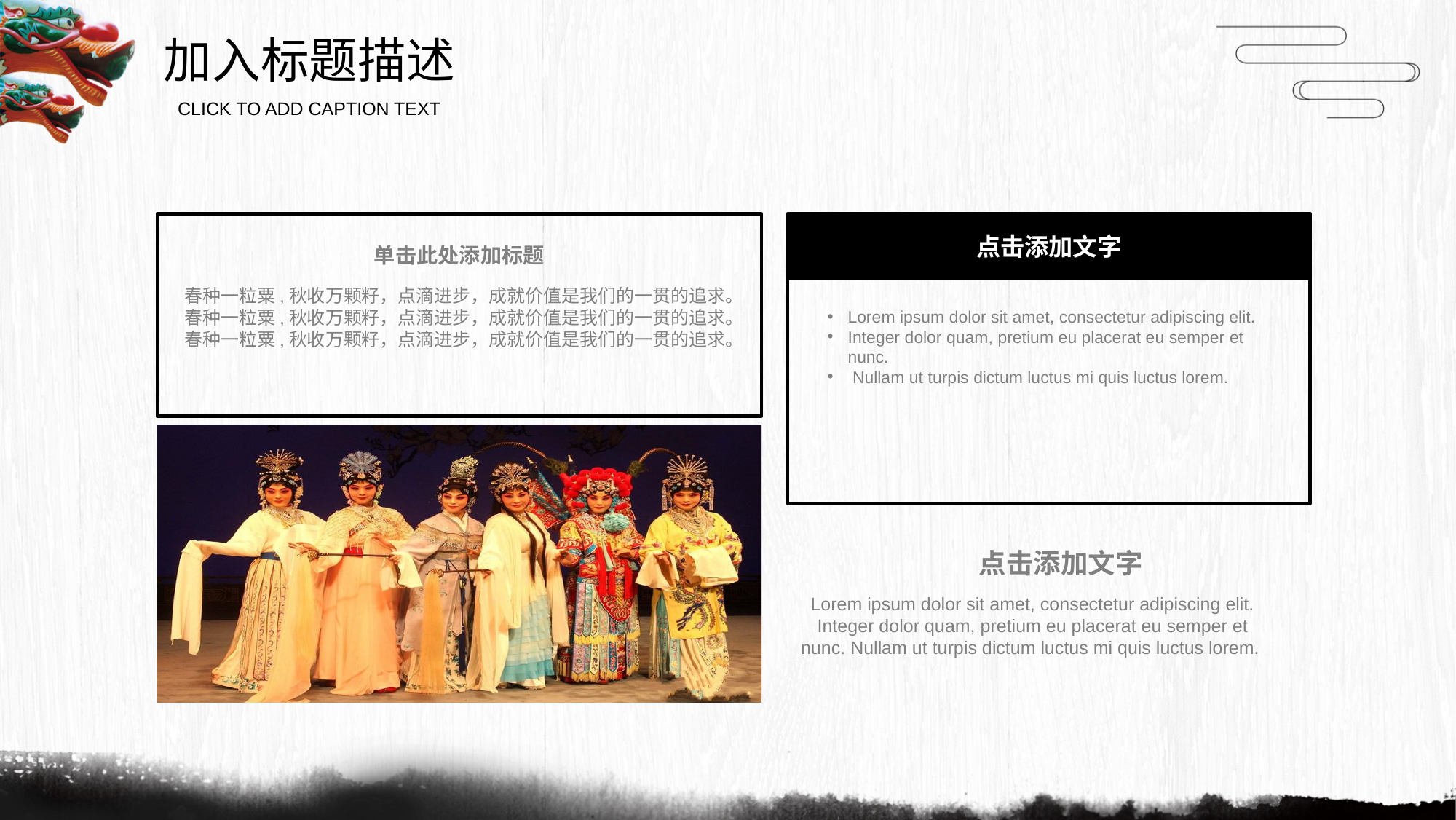

加入标题描述
CLICK TO ADD CAPTION TEXT

点击添加文字
Lorem ipsum dolor sit amet, consectetur adipiscing elit.
Integer dolor quam, pretium eu placerat eu semper et nunc.
 Nullam ut turpis dictum luctus mi quis luctus lorem.

单击此处添加标题
春种一粒粟,秋收万颗籽，点滴进步，成就价值是我们的一贯的追求。春种一粒粟,秋收万颗籽，点滴进步，成就价值是我们的一贯的追求。春种一粒粟,秋收万颗籽，点滴进步，成就价值是我们的一贯的追求。

点击添加文字
Lorem ipsum dolor sit amet, consectetur adipiscing elit. Integer dolor quam, pretium eu placerat eu semper et nunc. Nullam ut turpis dictum luctus mi quis luctus lorem.